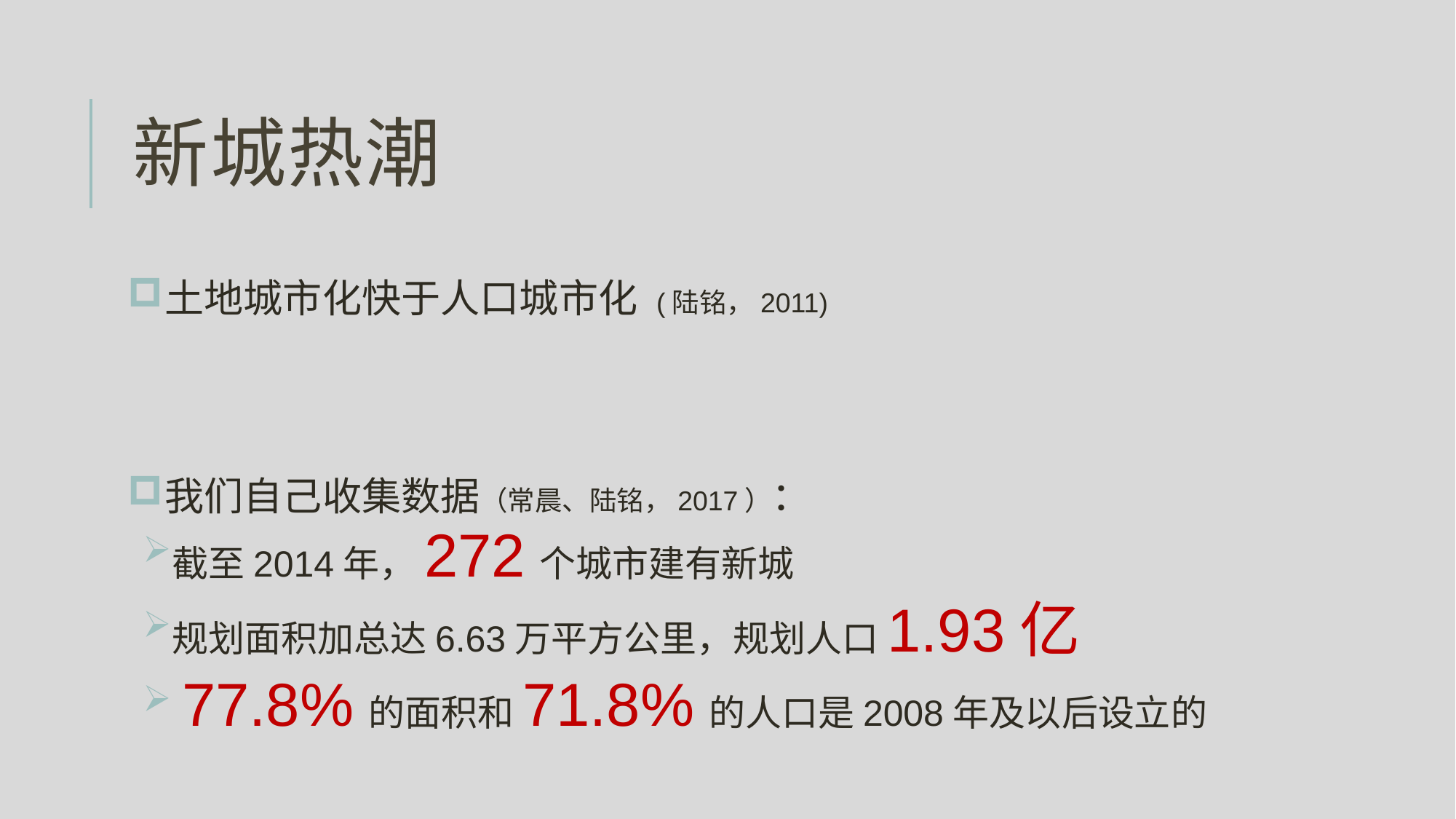

# 新城热潮
土地城市化快于人口城市化 (陆铭，2011)

我们自己收集数据（常晨、陆铭，2017）：
截至2014年，272个城市建有新城
规划面积加总达6.63万平方公里，规划人口1.93亿
 77.8%的面积和71.8%的人口是2008年及以后设立的